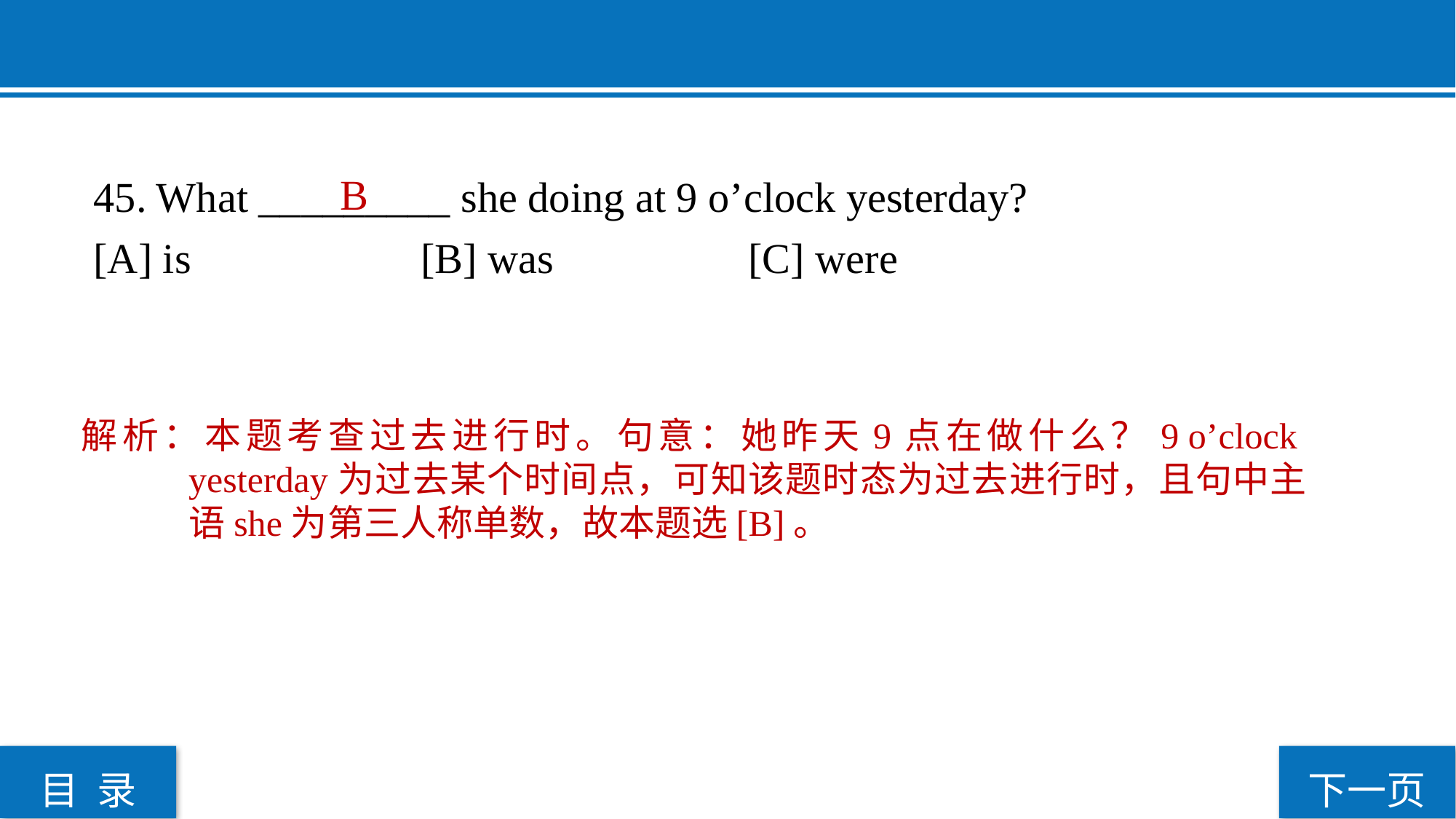

45. What _________ she doing at 9 o’clock yesterday?
[A] is 			[B] was 		[C] were
 B
解析：本题考查过去进行时。句意：她昨天9点在做什么？9 o’clock yesterday为过去某个时间点，可知该题时态为过去进行时，且句中主语she为第三人称单数，故本题选[B]。